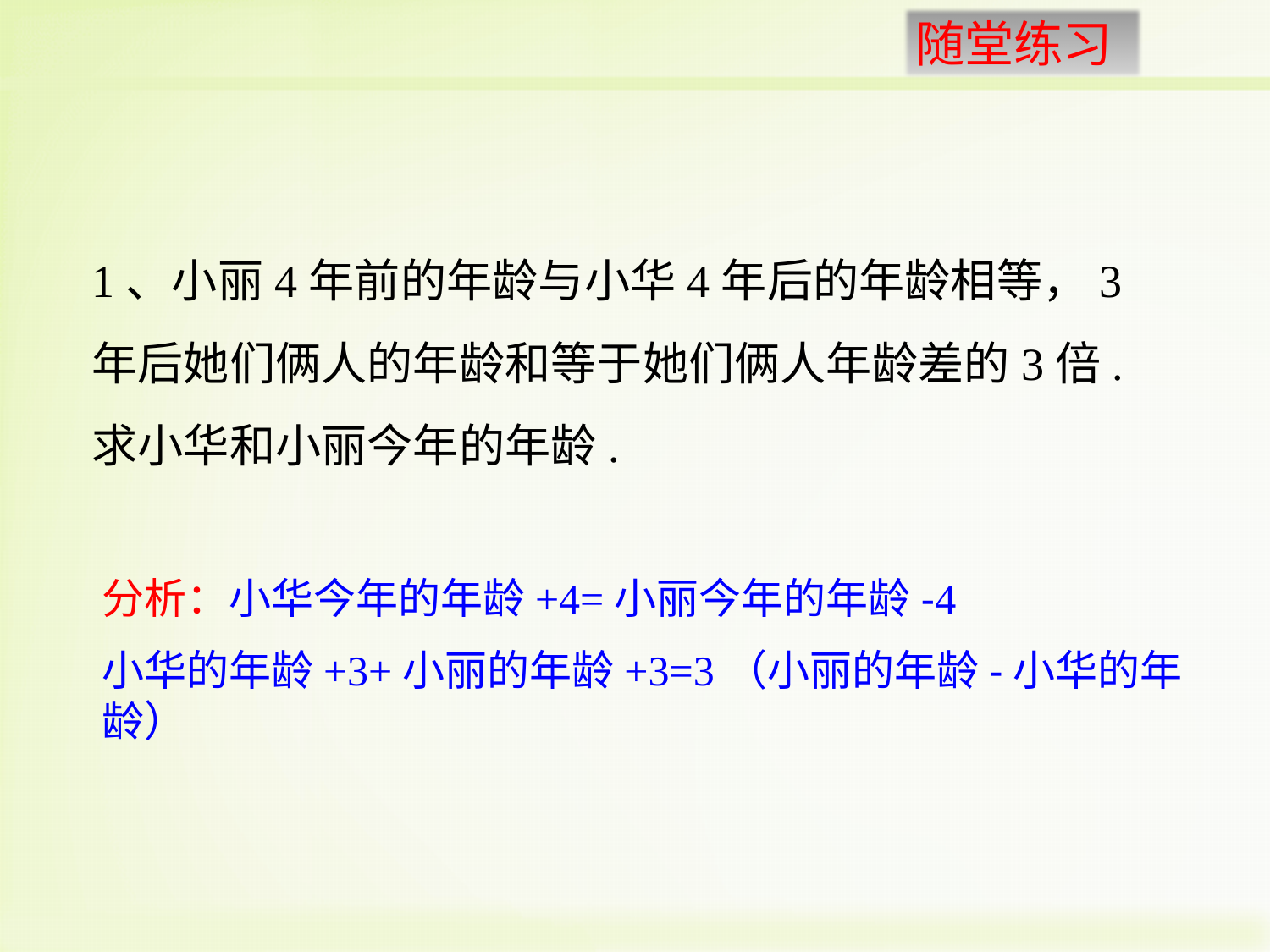

1、小丽4年前的年龄与小华4年后的年龄相等，3年后她们俩人的年龄和等于她们俩人年龄差的3倍. 求小华和小丽今年的年龄.
分析：小华今年的年龄+4=小丽今年的年龄-4
小华的年龄+3+小丽的年龄+3=3（小丽的年龄-小华的年龄）